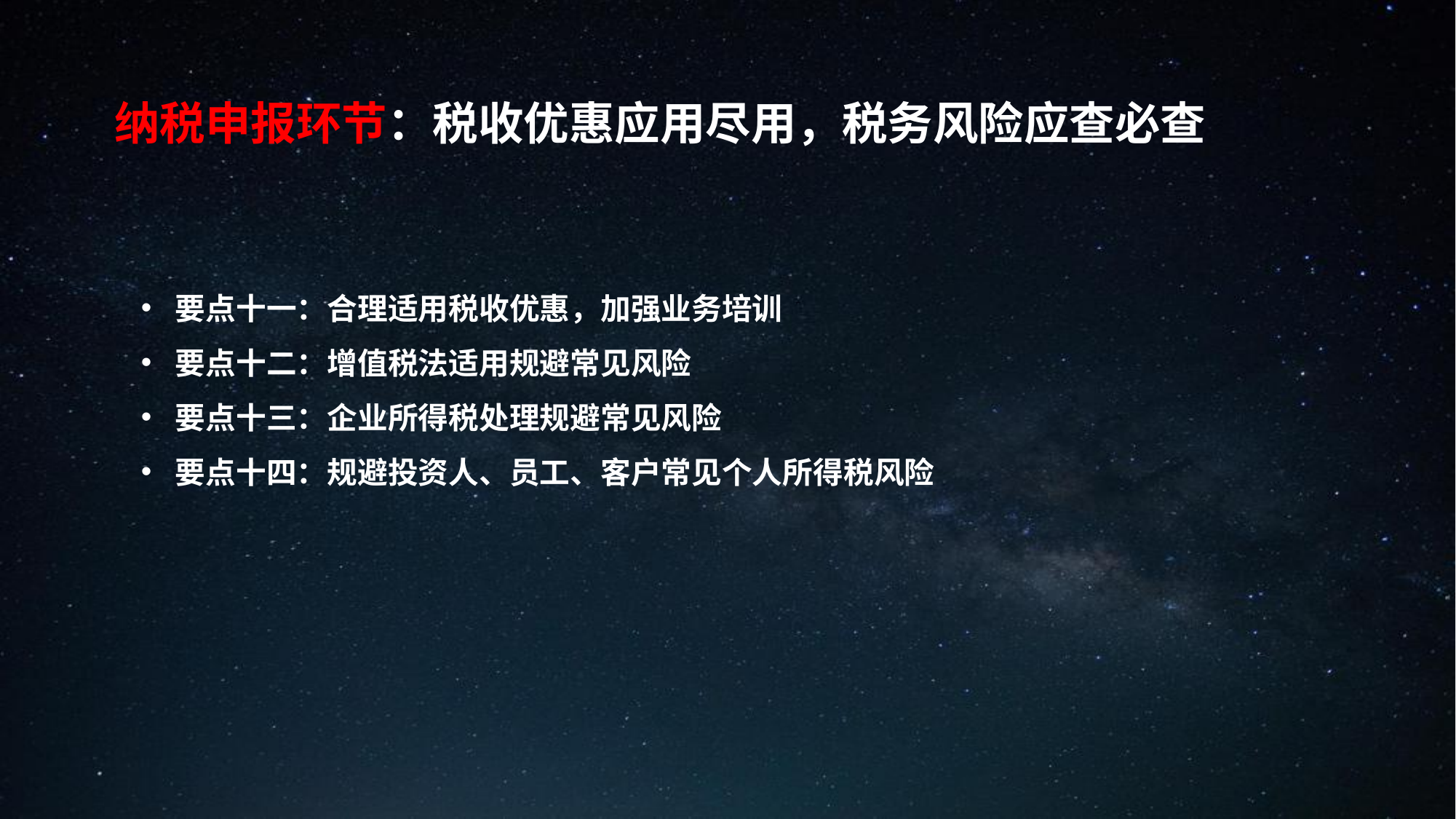

纳税申报环节：税收优惠应用尽用，税务风险应查必查
要点十一：合理适用税收优惠，加强业务培训
要点十二：增值税法适用规避常见风险
要点十三：企业所得税处理规避常见风险
要点十四：规避投资人、员工、客户常见个人所得税风险